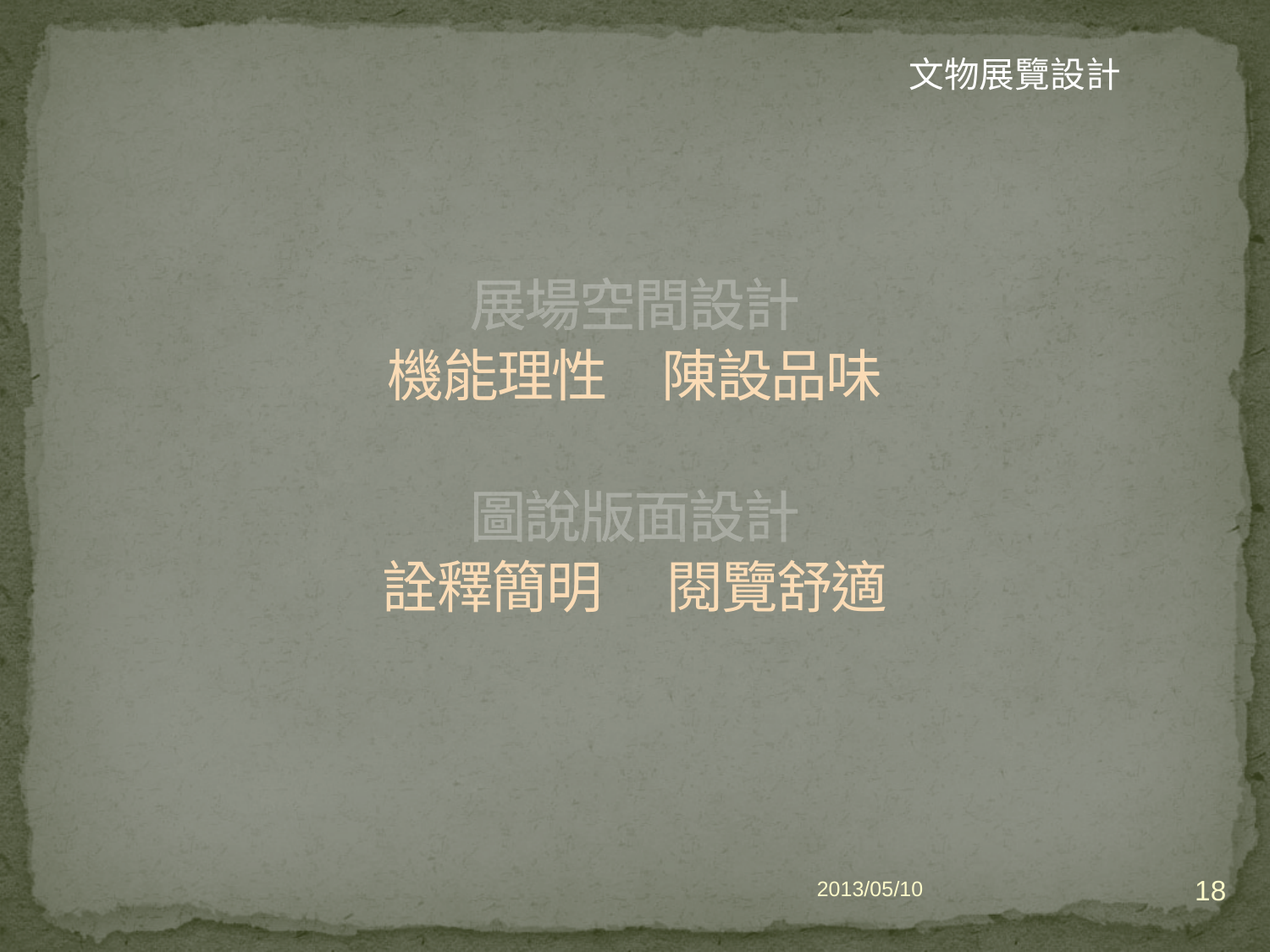

文物展覽設計
# 展場空間設計 機能理性　陳設品味 圖說版面設計 詮釋簡明 　閱覽舒適
18
2013/05/10